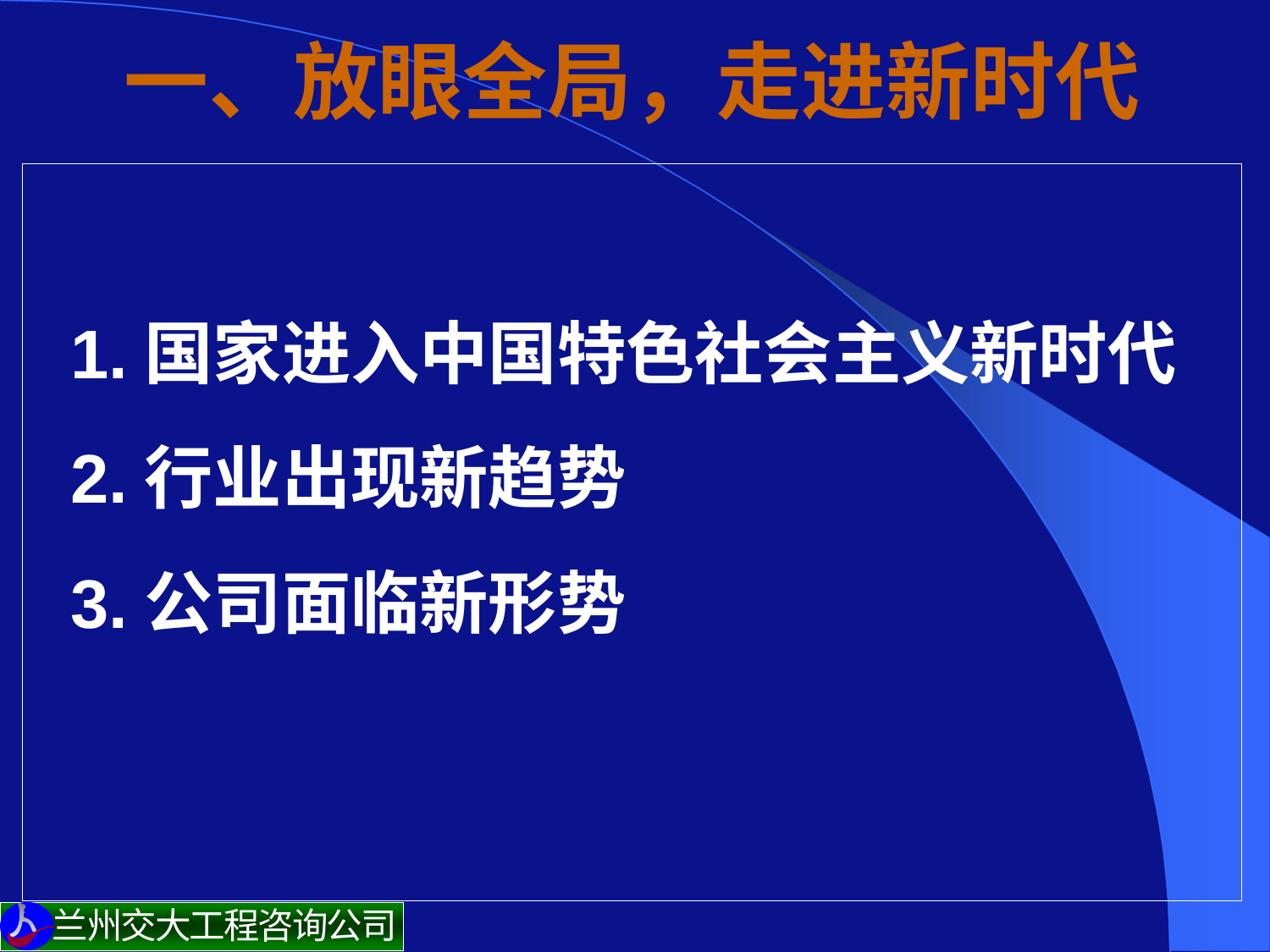

# 一、放眼全局，走进新时代

  1.国家进入中国特色社会主义新时代
  2.行业出现新趋势
  3.公司面临新形势